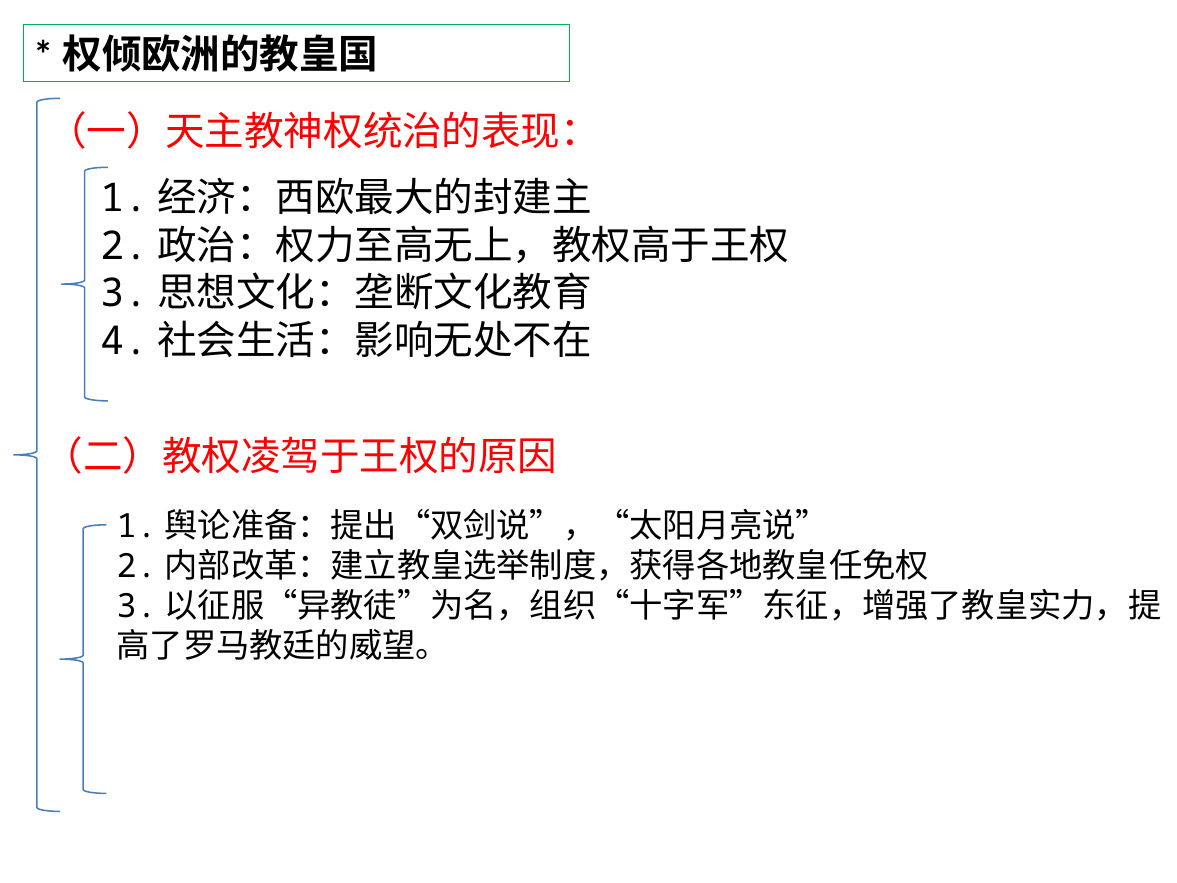

*权倾欧洲的教皇国

（一）天主教神权统治的表现：

1.经济：西欧最大的封建主
2.政治：权力至高无上，教权高于王权
3.思想文化：垄断文化教育
4.社会生活：影响无处不在
（二）教权凌驾于王权的原因
1.舆论准备：提出“双剑说”，“太阳月亮说”
2.内部改革：建立教皇选举制度，获得各地教皇任免权
3.以征服“异教徒”为名，组织“十字军”东征，增强了教皇实力，提高了罗马教廷的威望。